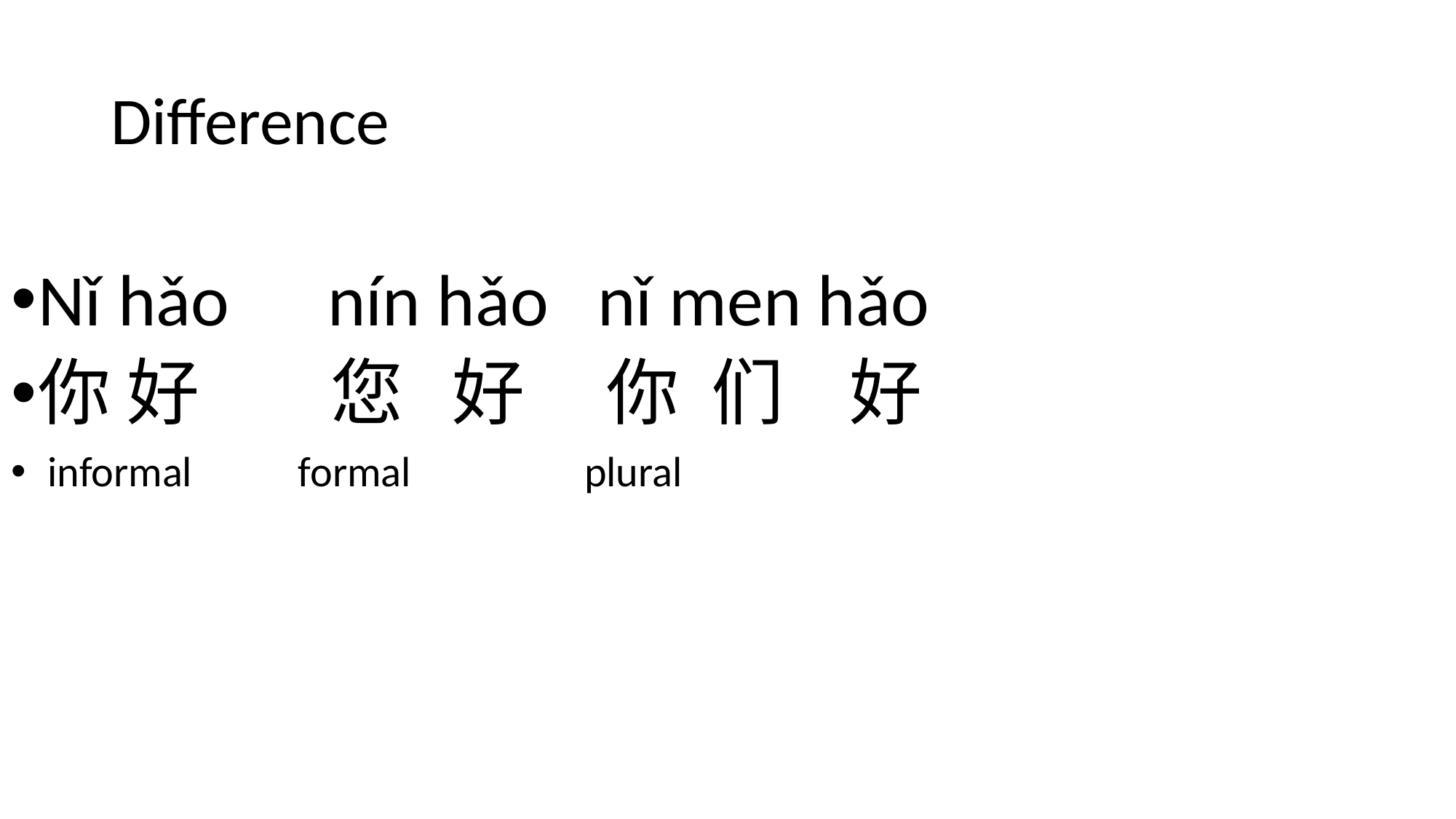

# Difference

Nǐ hǎo      nín hǎo   nǐ men hǎo
你 好        您   好     你  们    好
 informal           formal                  plural